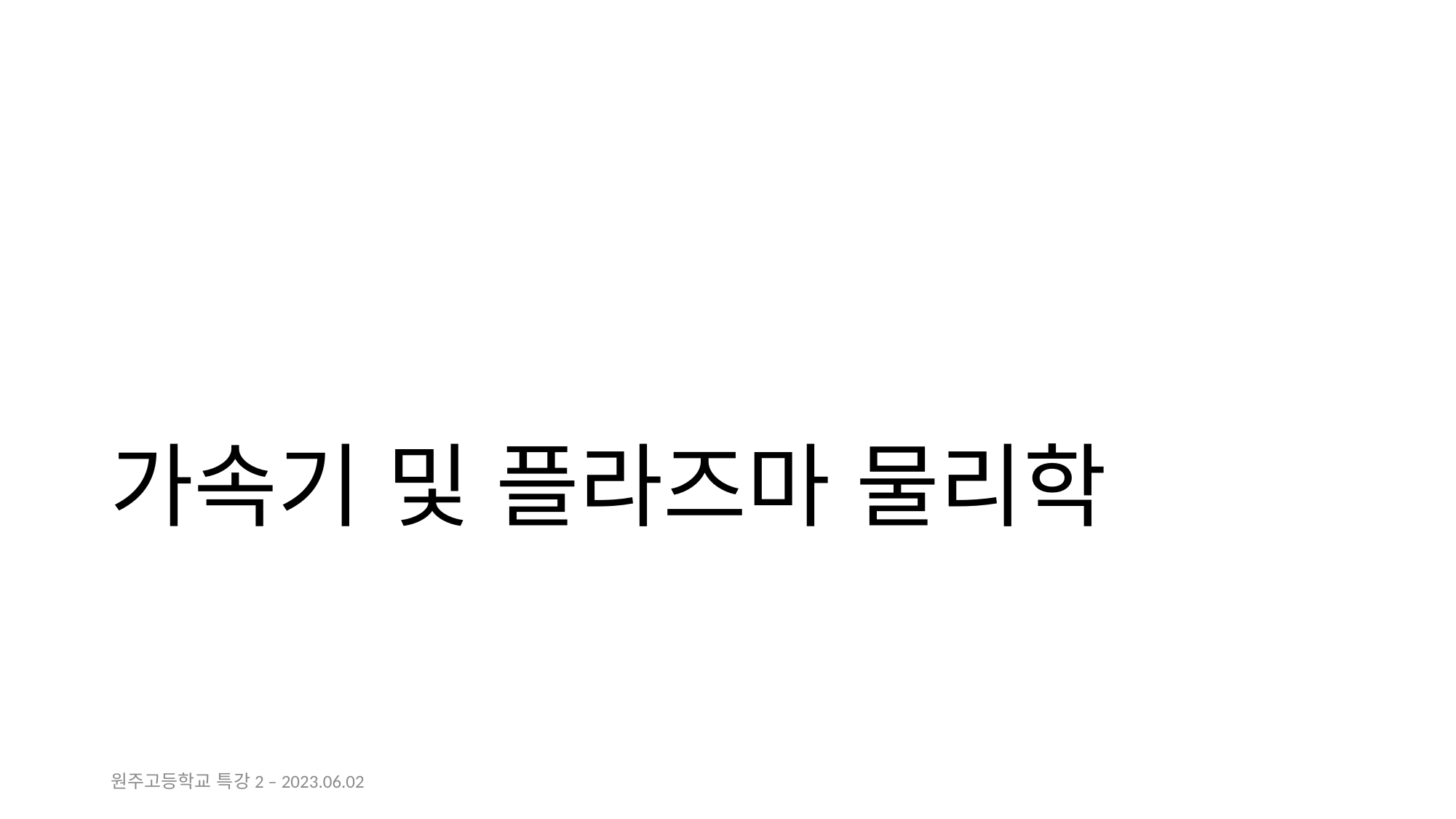

# 가속기 및 플라즈마 물리학

원주고등학교 특강2 – 2023.06.02